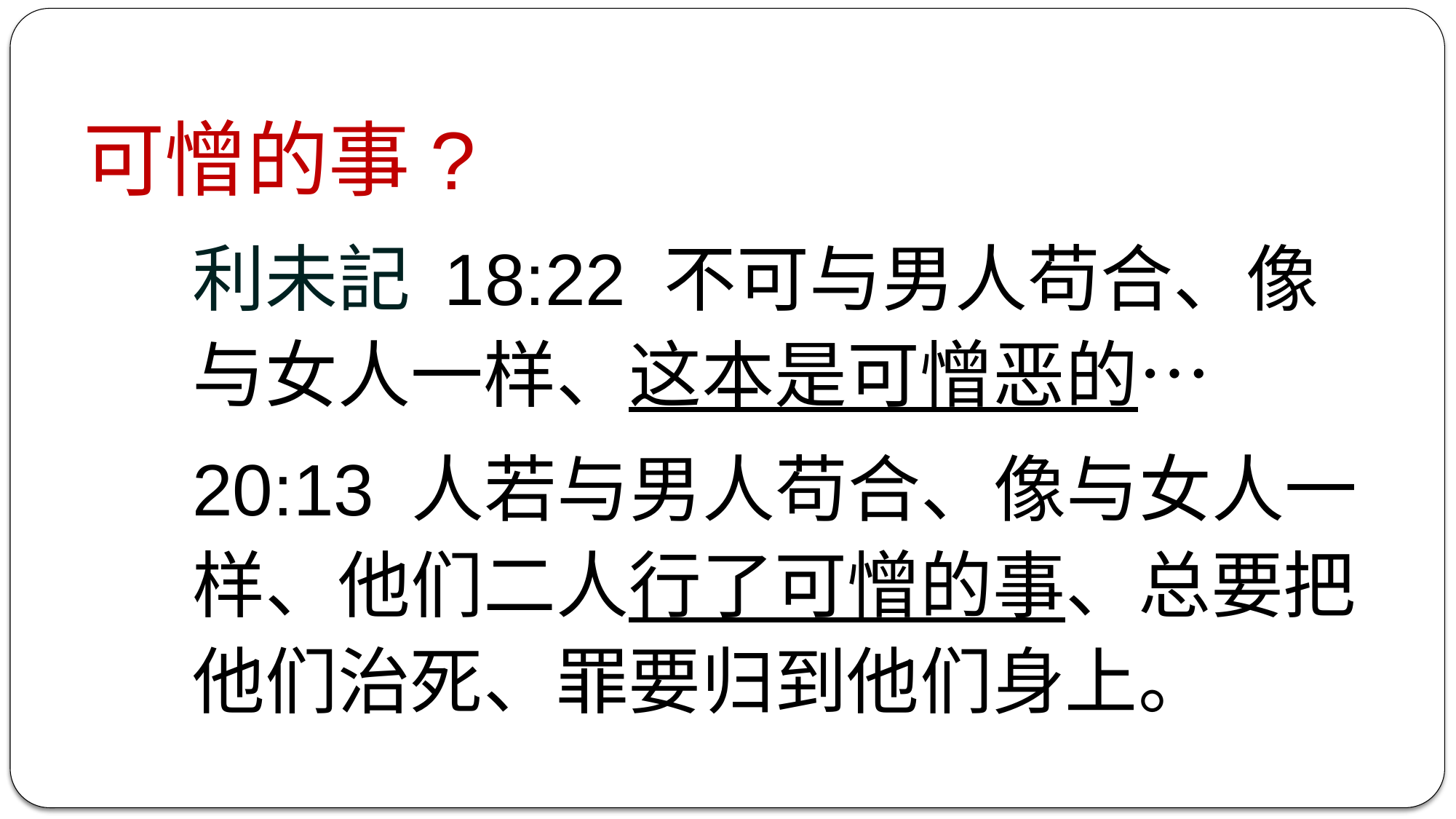

可憎的事?
利未記 18:22 不可与男人苟合、像与女人一样、这本是可憎恶的…
20:13 人若与男人苟合、像与女人一样、他们二人行了可憎的事、总要把他们治死、罪要归到他们身上。